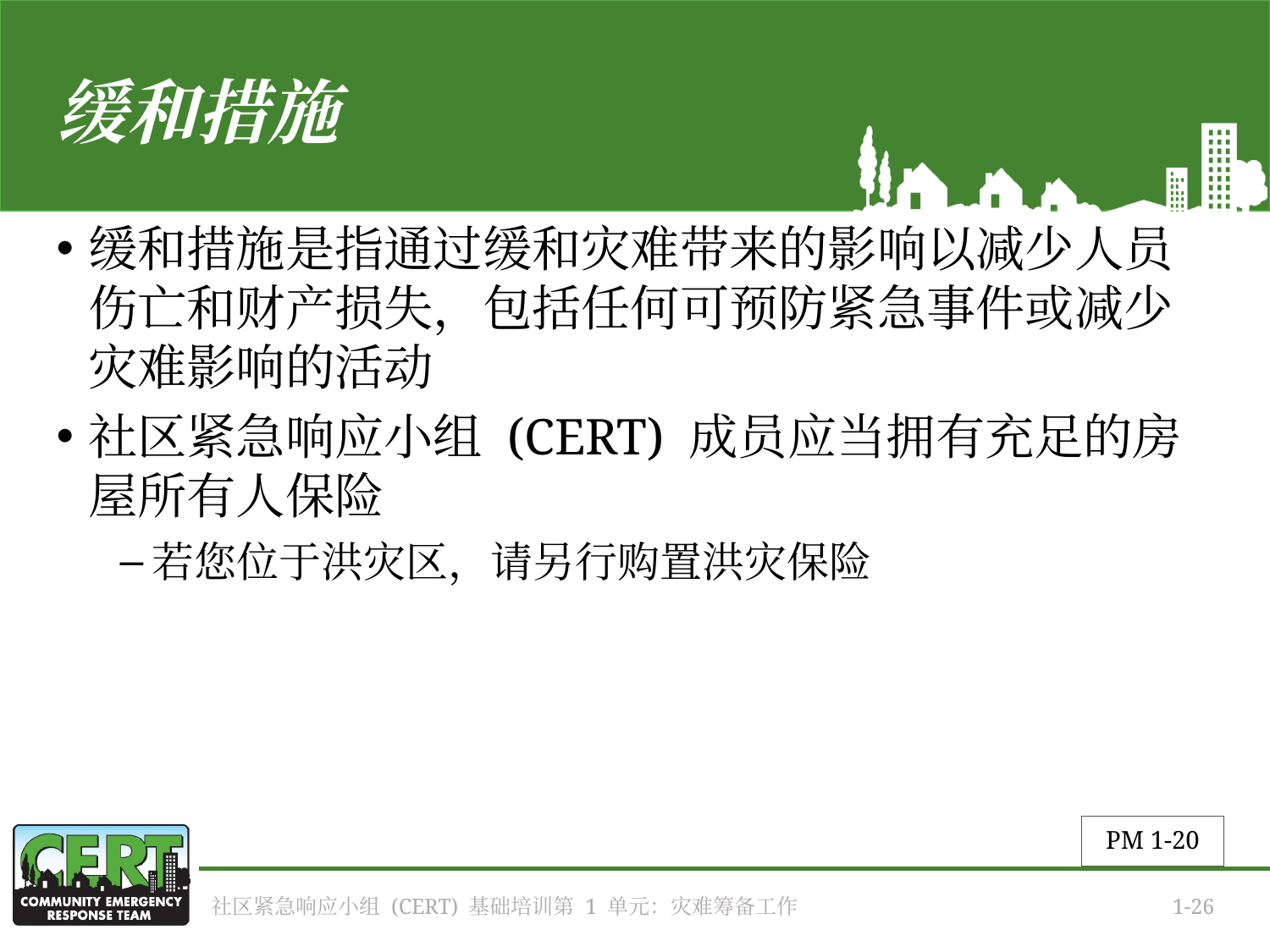

# 缓和措施
缓和措施是指通过缓和灾难带来的影响以减少人员伤亡和财产损失，包括任何可预防紧急事件或减少灾难影响的活动
社区紧急响应小组 (CERT) 成员应当拥有充足的房屋所有人保险
若您位于洪灾区，请另行购置洪灾保险

PM 1-20
社区紧急响应小组 (CERT) 基础培训第 1 单元：灾难筹备工作
1-26